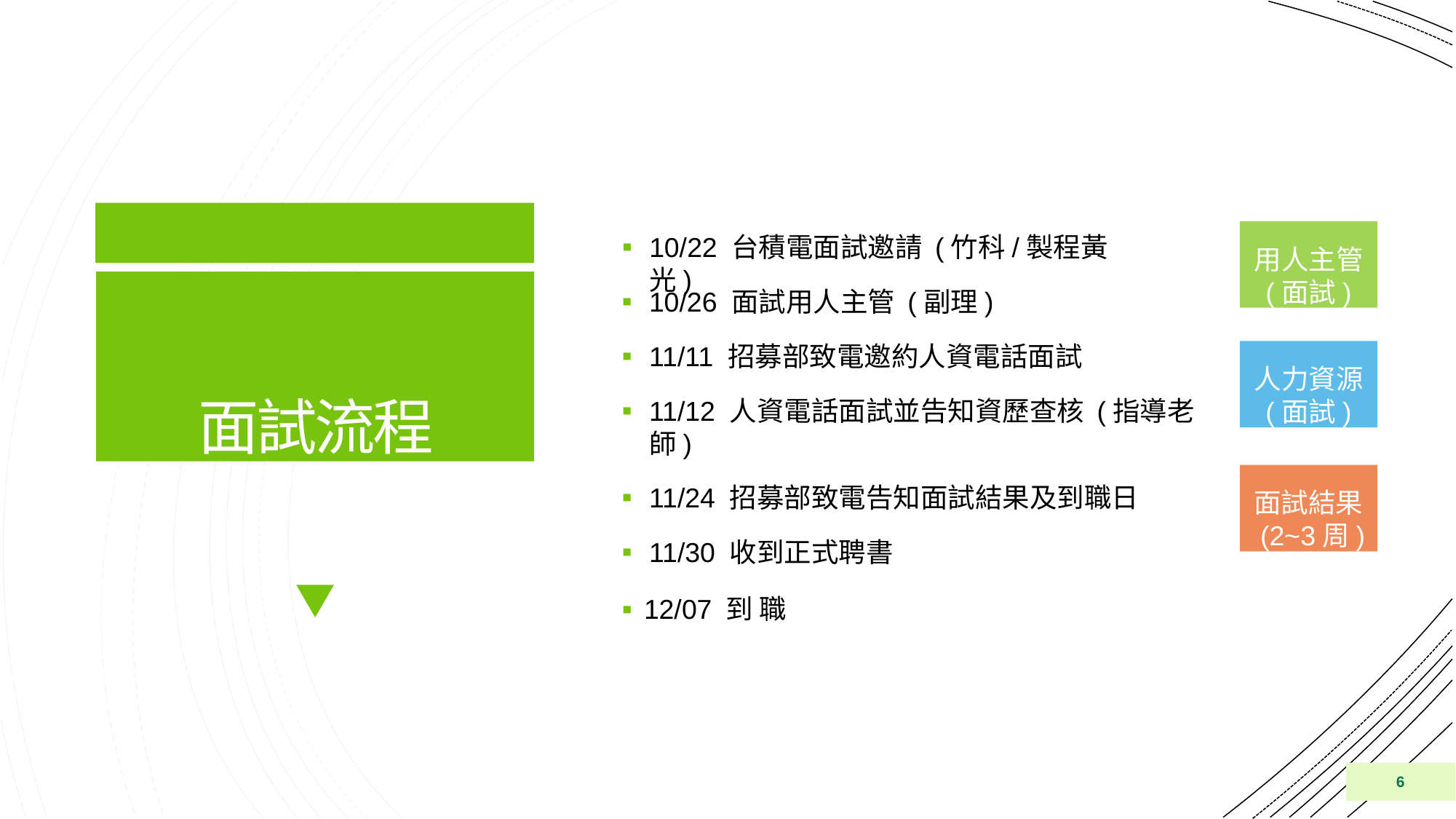

用人主管
(面試)
# 10/22 台積電面試邀請 (竹科/製程黃光)

面試流程
10/26 面試用人主管 (副理)
11/11 招募部致電邀約人資電話面試
11/12 人資電話面試並告知資歷查核 (指導老師)
11/24 招募部致電告知面試結果及到職日
11/30 收到正式聘書
▪ 12/07 到 職
人力資源
(面試)
面試結果
(2~3周)

6